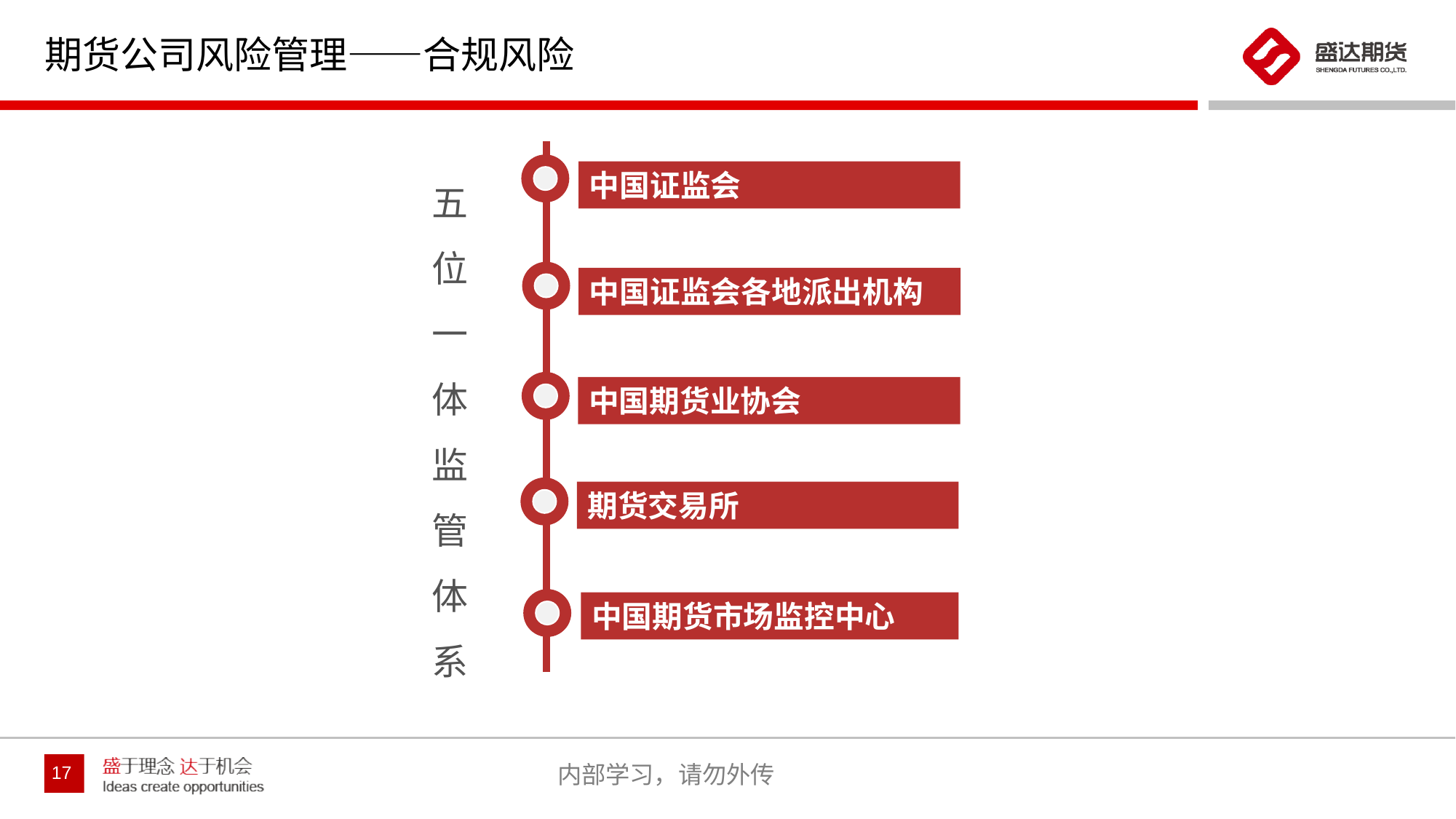

# 期货公司风险管理——合规风险
五
位
一
体
监
管
体
系

中国证监会

中国证监会各地派出机构

中国期货业协会

期货交易所

中国期货市场监控中心